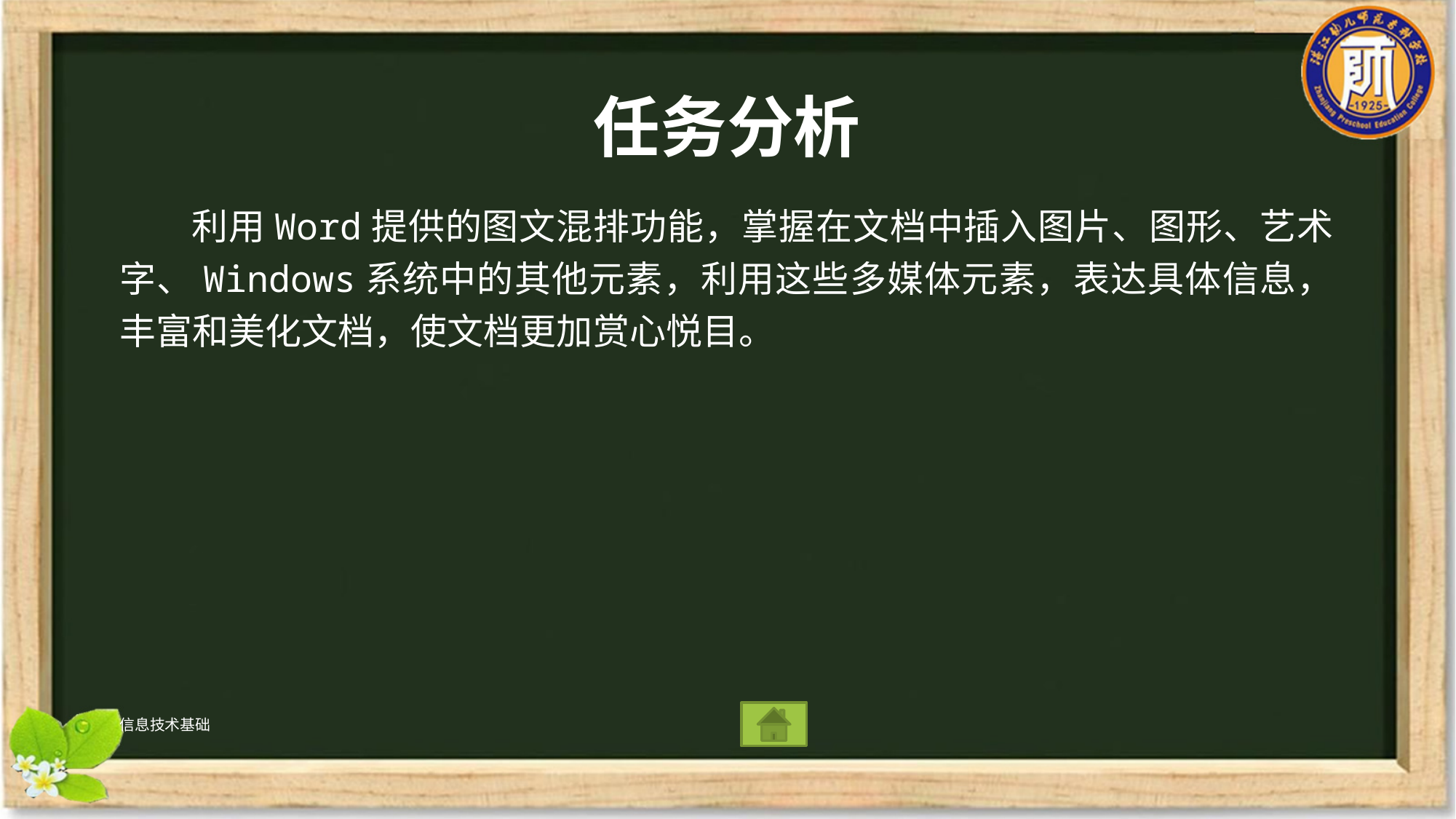

# 任务分析
利用Word提供的图文混排功能，掌握在文档中插入图片、图形、艺术字、Windows系统中的其他元素，利用这些多媒体元素，表达具体信息，丰富和美化文档，使文档更加赏心悦目。
信息技术基础